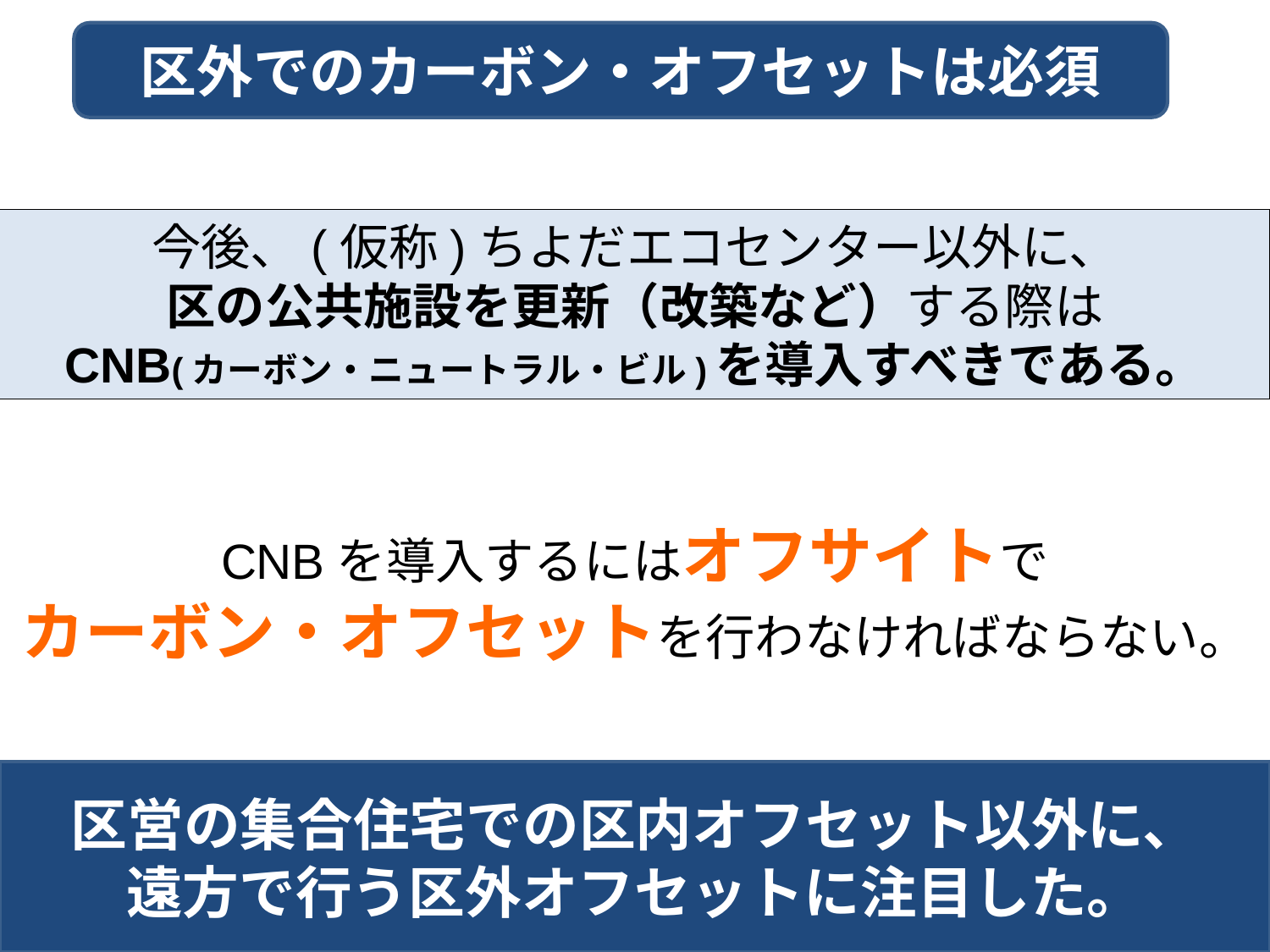

区外でのカーボン・オフセットは必須
今後、(仮称)ちよだエコセンター以外に、
区の公共施設を更新（改築など）する際は
CNB(カーボン・ニュートラル・ビル)を導入すべきである。
CNBを導入するにはオフサイトで
カーボン・オフセットを行わなければならない。
区営の集合住宅での区内オフセット以外に、
遠方で行う区外オフセットに注目した。
31